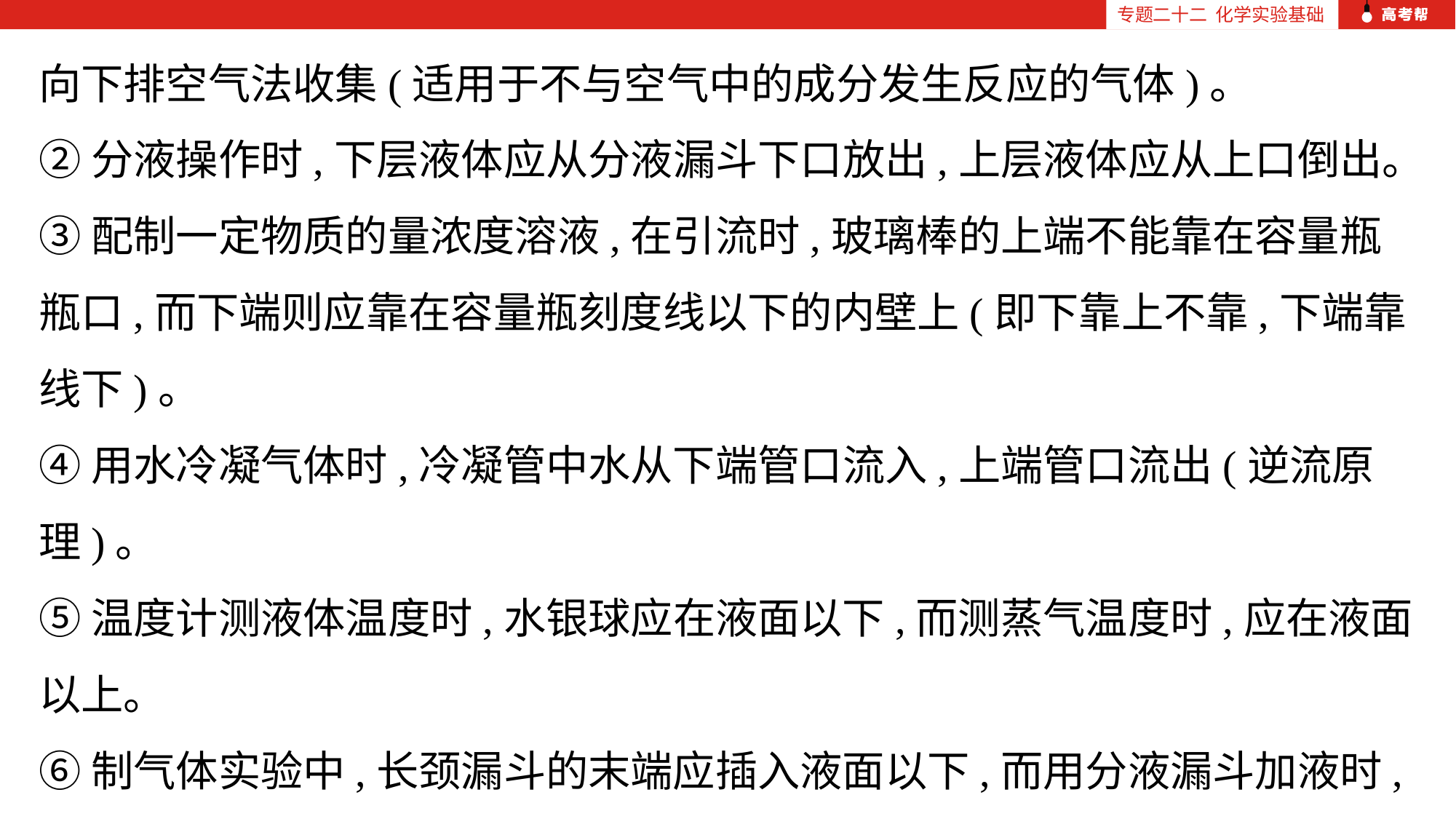

专题二十二  化学实验基础
向下排空气法收集(适用于不与空气中的成分发生反应的气体)。
②分液操作时,下层液体应从分液漏斗下口放出,上层液体应从上口倒出。
③配制一定物质的量浓度溶液,在引流时,玻璃棒的上端不能靠在容量瓶瓶口,而下端则应靠在容量瓶刻度线以下的内壁上(即下靠上不靠,下端靠线下)。
④用水冷凝气体时,冷凝管中水从下端管口流入,上端管口流出(逆流原理)。
⑤温度计测液体温度时,水银球应在液面以下,而测蒸气温度时,应在液面以上。
⑥制气体实验中,长颈漏斗的末端应插入液面以下,而用分液漏斗加液时,漏斗下端不能插入液面以下。
(4)牢记化学实验操作中的8个“不能”